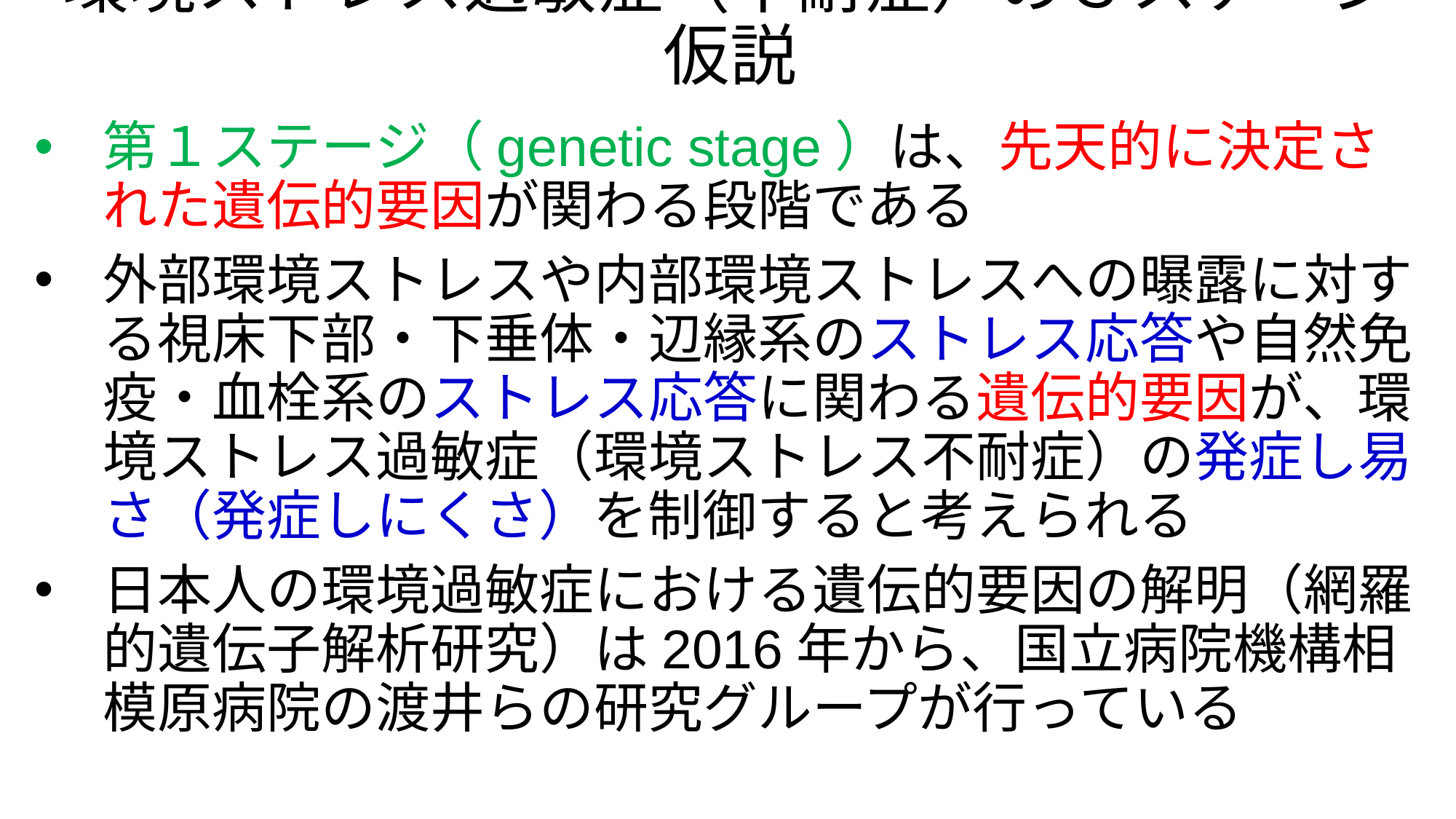

# 環境ストレス過敏症（不耐症）の３ステージ仮説
第１ステージ（genetic stage）は、先天的に決定された遺伝的要因が関わる段階である
外部環境ストレスや内部環境ストレスへの曝露に対する視床下部・下垂体・辺縁系のストレス応答や自然免疫・血栓系のストレス応答に関わる遺伝的要因が、環境ストレス過敏症（環境ストレス不耐症）の発症し易さ（発症しにくさ）を制御すると考えられる
日本人の環境過敏症における遺伝的要因の解明（網羅的遺伝子解析研究）は2016年から、国立病院機構相模原病院の渡井らの研究グループが行っている